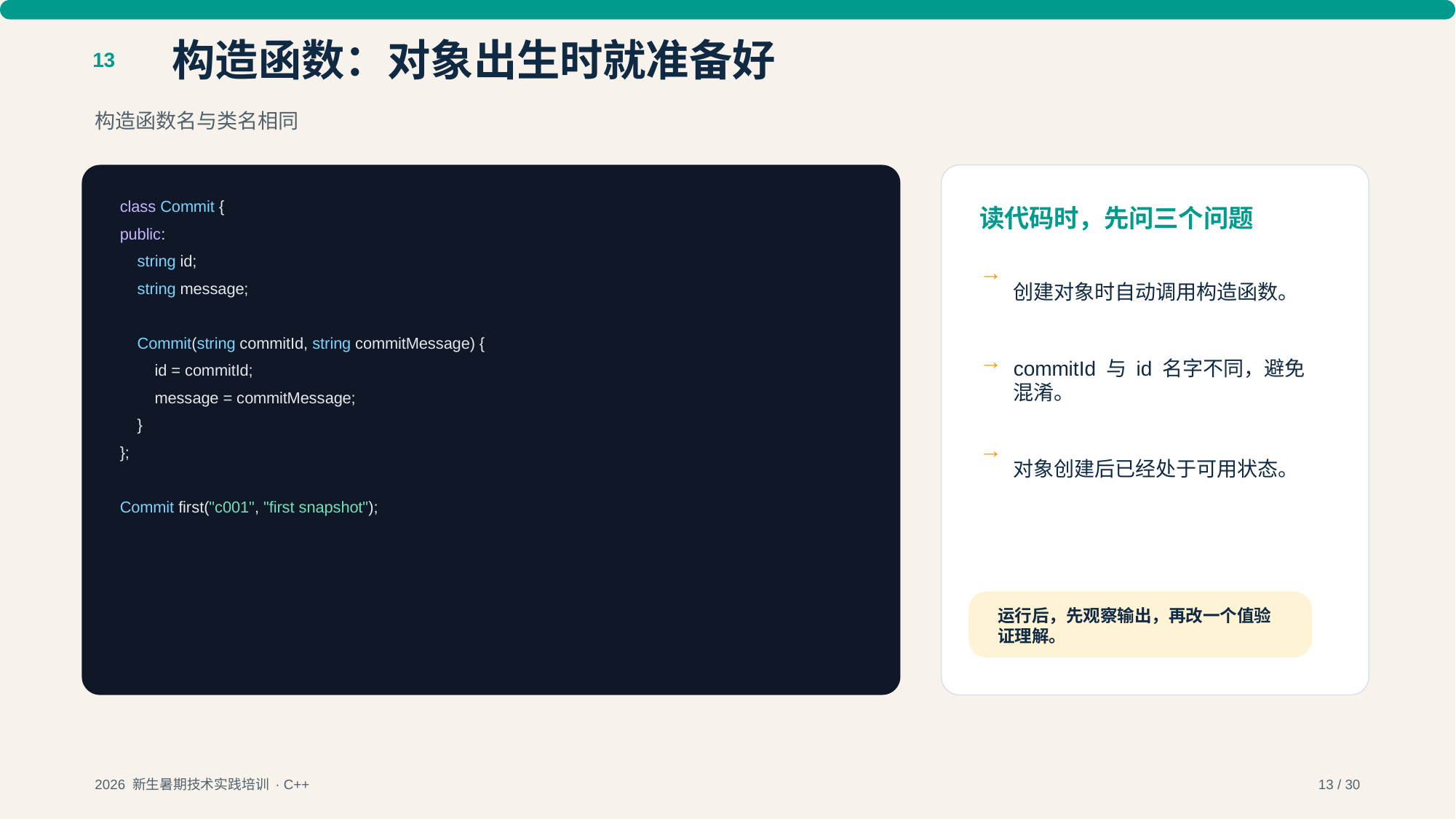

构造函数：对象出生时就准备好
13
构造函数名与类名相同

class Commit {
读代码时，先问三个问题
public:
    string id;
→
创建对象时自动调用构造函数。
    string message;

    Commit(string commitId, string commitMessage) {
→
commitId 与 id 名字不同，避免混淆。
        id = commitId;
        message = commitMessage;
    }
→
对象创建后已经处于可用状态。
};

Commit first("c001", "first snapshot");

运行后，先观察输出，再改一个值验证理解。
2026 新生暑期技术实践培训 · C++
13 / 30